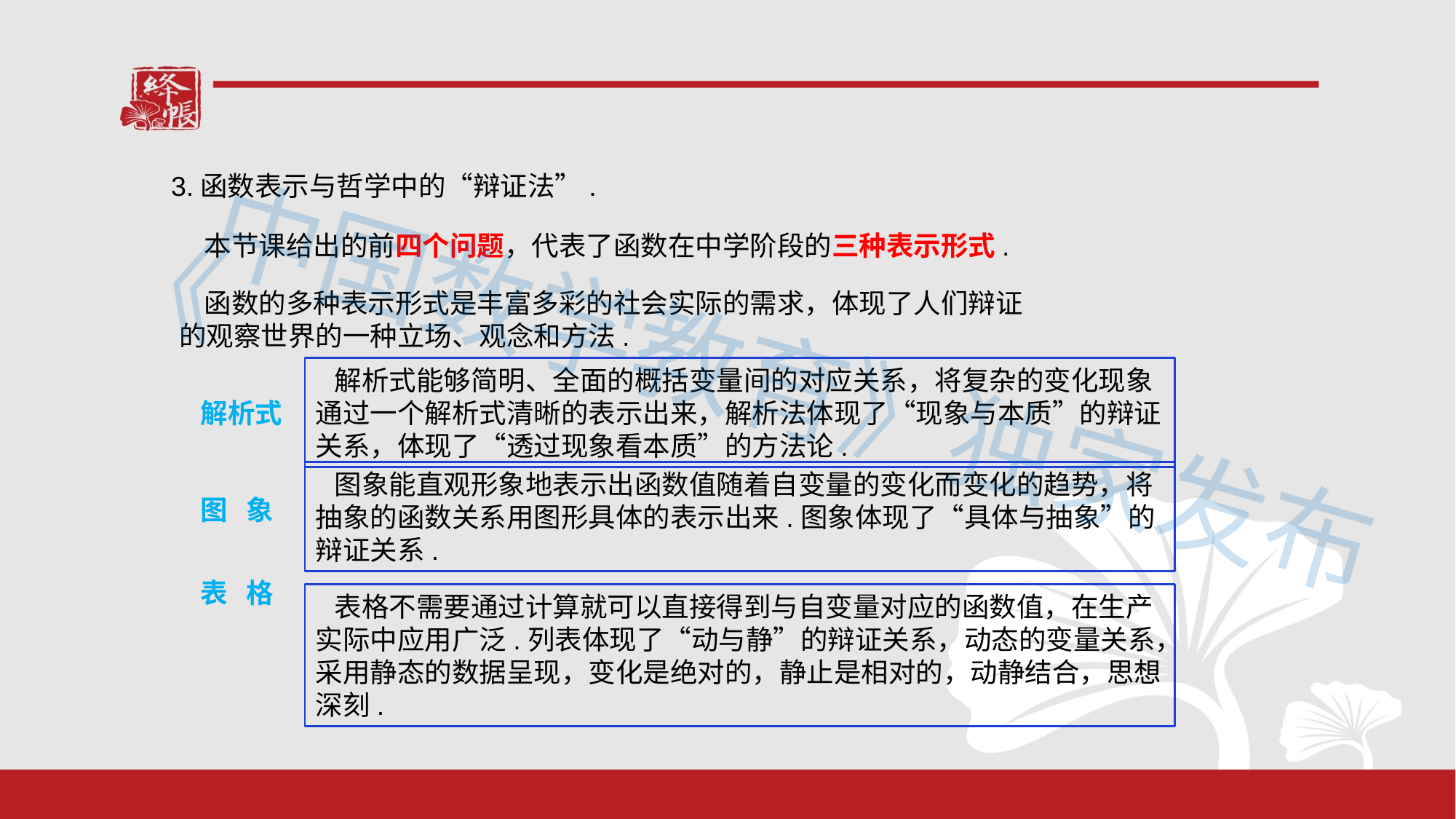

3.函数表示与哲学中的“辩证法”.
   本节课给出的前四个问题，代表了函数在中学阶段的三种表示形式.
   函数的多种表示形式是丰富多彩的社会实际的需求，体现了人们辩证的观察世界的一种立场、观念和方法.
  解析式能够简明、全面的概括变量间的对应关系，将复杂的变化现象通过一个解析式清晰的表示出来，解析法体现了“现象与本质”的辩证关系，体现了“透过现象看本质”的方法论.
《中国数学教育》独家发布
解析式
  图象能直观形象地表示出函数值随着自变量的变化而变化的趋势，将抽象的函数关系用图形具体的表示出来.图象体现了“具体与抽象”的辩证关系.
图   象
表   格
  表格不需要通过计算就可以直接得到与自变量对应的函数值，在生产实际中应用广泛.列表体现了“动与静”的辩证关系，动态的变量关系，采用静态的数据呈现，变化是绝对的，静止是相对的，动静结合，思想深刻.